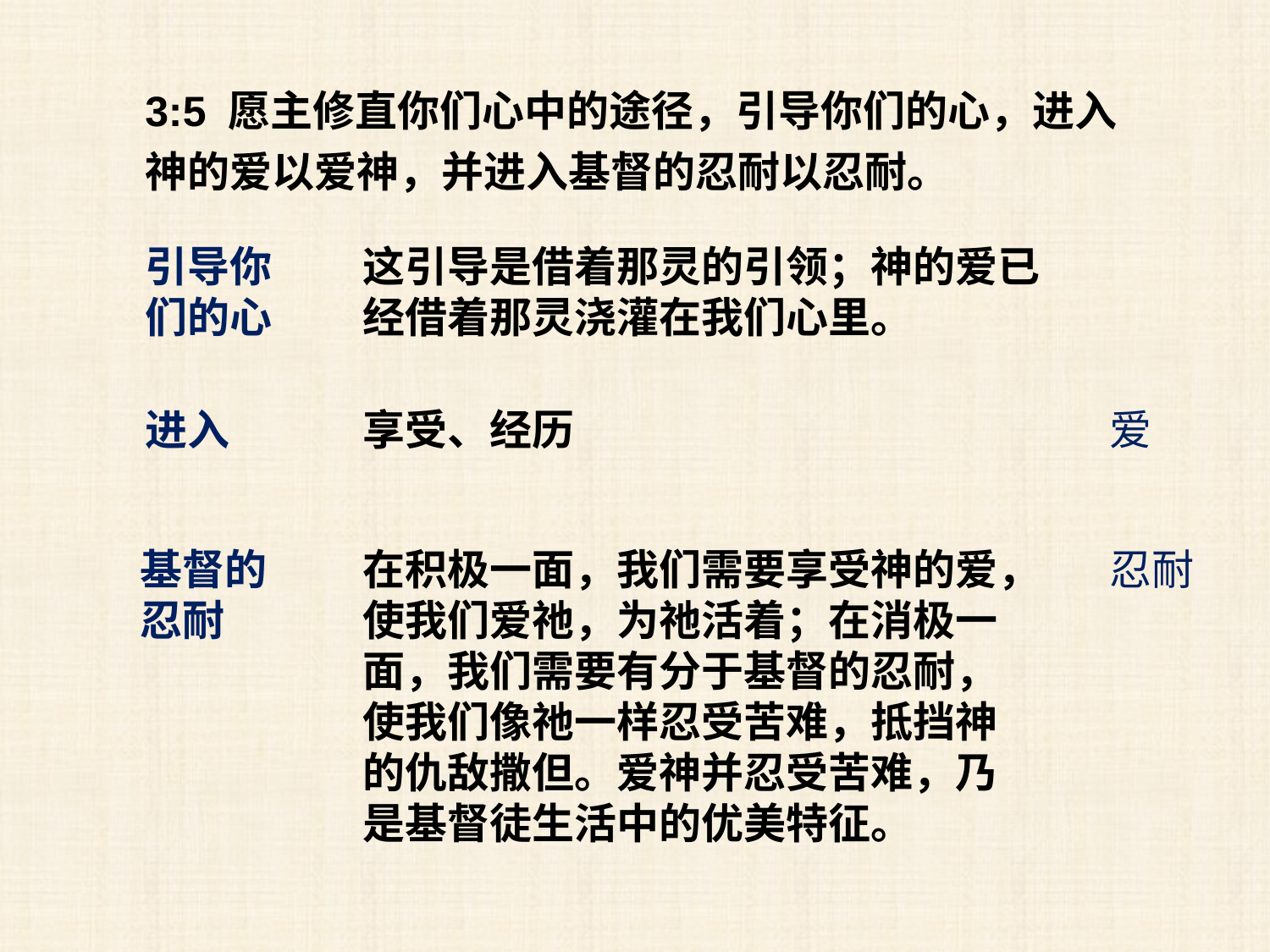

3:5 愿主修直你们心中的途径，引导你们的心，进入神的爱以爱神，并进入基督的忍耐以忍耐。
引导你们的心
这引导是借着那灵的引领；神的爱已经借着那灵浇灌在我们心里。
进入
享受、经历
爱
基督的忍耐
在积极一面，我们需要享受神的爱，使我们爱祂，为祂活着；在消极一面，我们需要有分于基督的忍耐，使我们像祂一样忍受苦难，抵挡神的仇敌撒但。爱神并忍受苦难，乃是基督徒生活中的优美特征。
忍耐